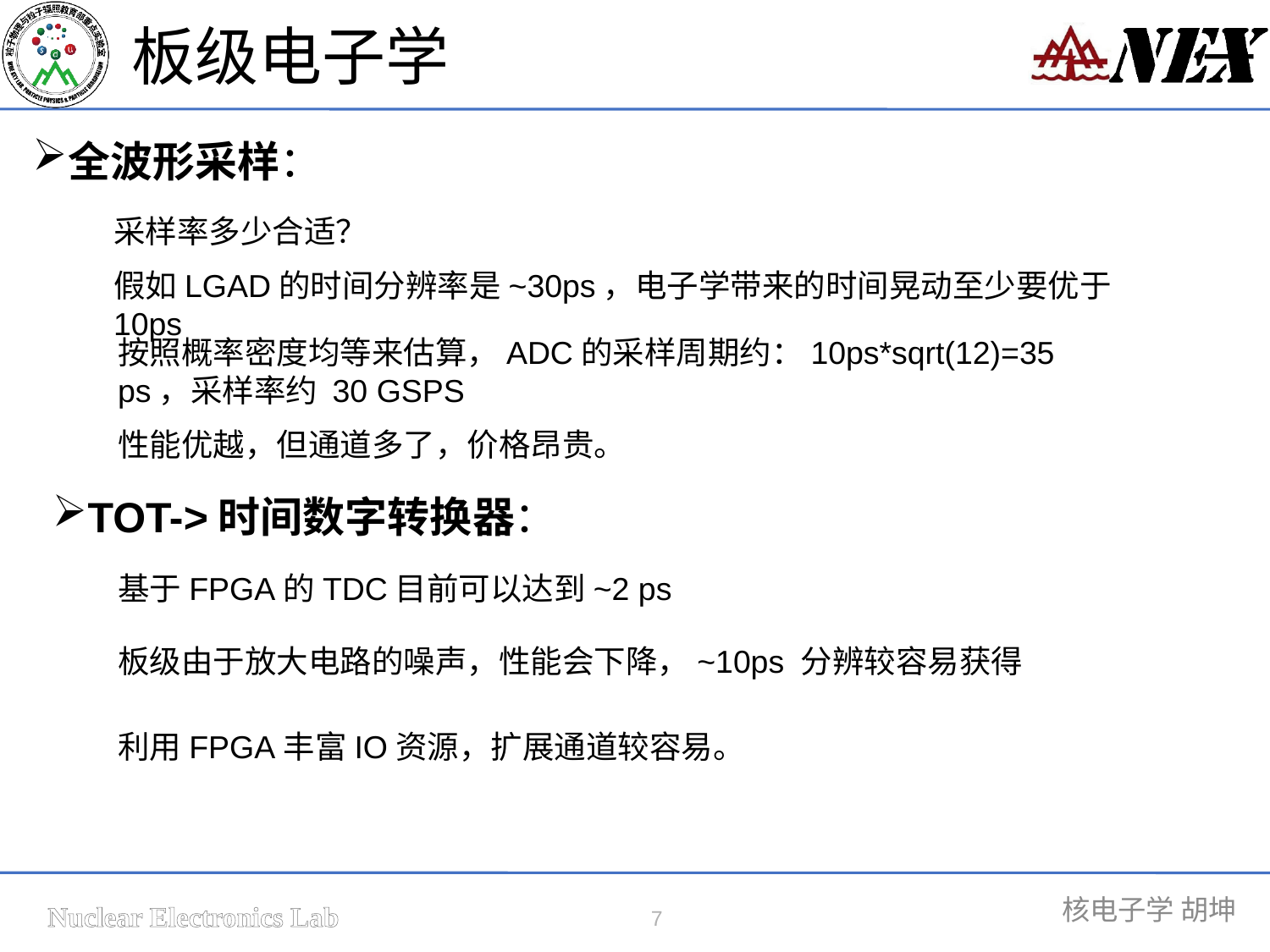

板级电子学
全波形采样：
采样率多少合适？
假如LGAD的时间分辨率是~30ps，电子学带来的时间晃动至少要优于10ps
按照概率密度均等来估算，ADC的采样周期约：10ps*sqrt(12)=35 ps，采样率约 30 GSPS
性能优越，但通道多了，价格昂贵。
TOT->时间数字转换器：
基于FPGA的TDC目前可以达到~2 ps
板级由于放大电路的噪声，性能会下降，~10ps 分辨较容易获得
利用FPGA丰富IO资源，扩展通道较容易。
7